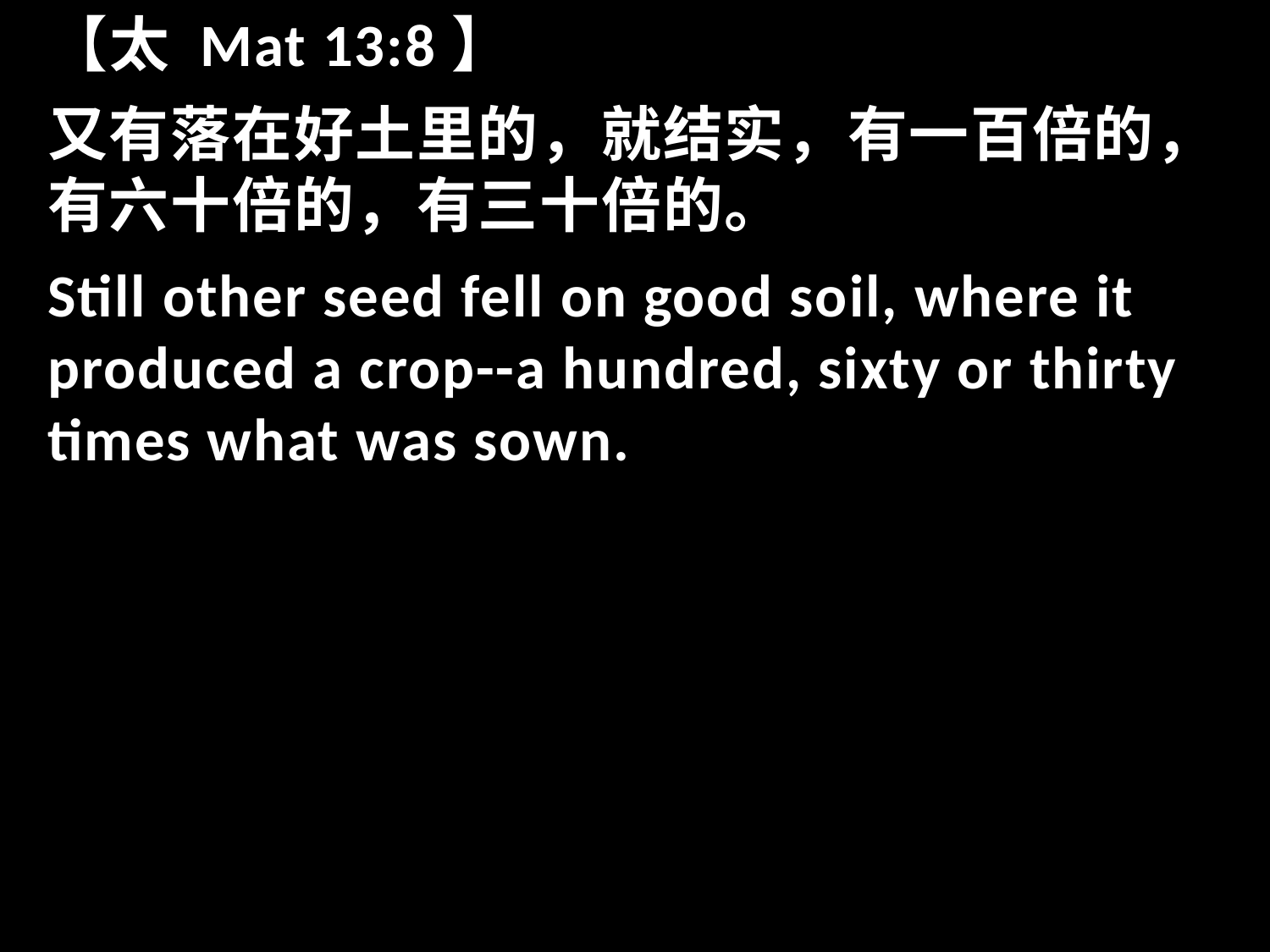

【太 Mat 13:8】
又有落在好土里的，就结实，有一百倍的，有六十倍的，有三十倍的。
Still other seed fell on good soil, where it produced a crop--a hundred, sixty or thirty times what was sown.